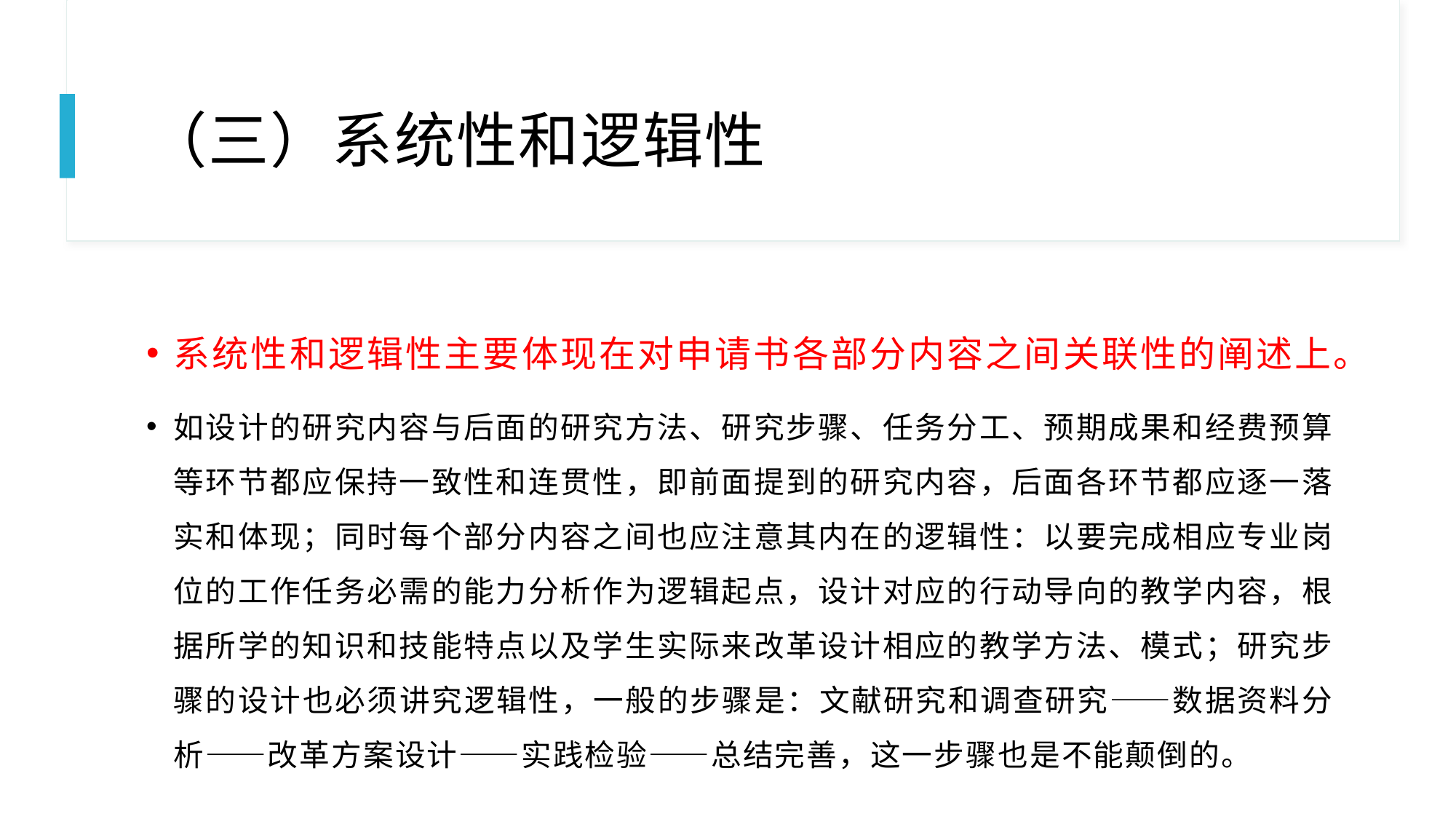

# （三）系统性和逻辑性
系统性和逻辑性主要体现在对申请书各部分内容之间关联性的阐述上。
如设计的研究内容与后面的研究方法、研究步骤、任务分工、预期成果和经费预算等环节都应保持一致性和连贯性，即前面提到的研究内容，后面各环节都应逐一落实和体现；同时每个部分内容之间也应注意其内在的逻辑性：以要完成相应专业岗位的工作任务必需的能力分析作为逻辑起点，设计对应的行动导向的教学内容，根据所学的知识和技能特点以及学生实际来改革设计相应的教学方法、模式；研究步骤的设计也必须讲究逻辑性，一般的步骤是：文献研究和调查研究——数据资料分析——改革方案设计——实践检验——总结完善，这一步骤也是不能颠倒的。